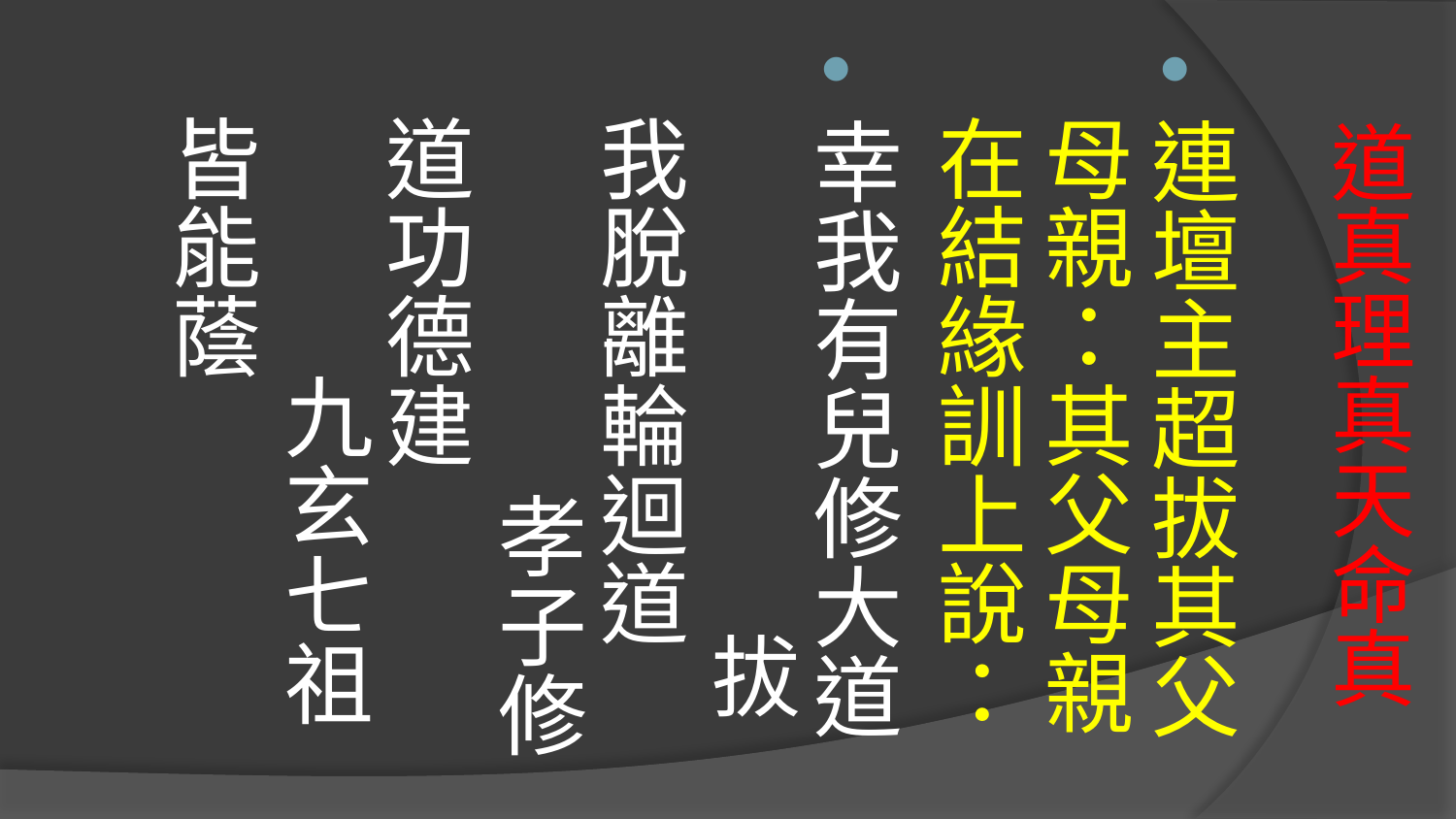

連壇主超拔其父母親：其父母親在結緣訓上說：
幸我有兒修大道                            拔我脫離輪迴道                          孝子修道功德建                             九玄七祖皆能蔭

# 道真理真天命真